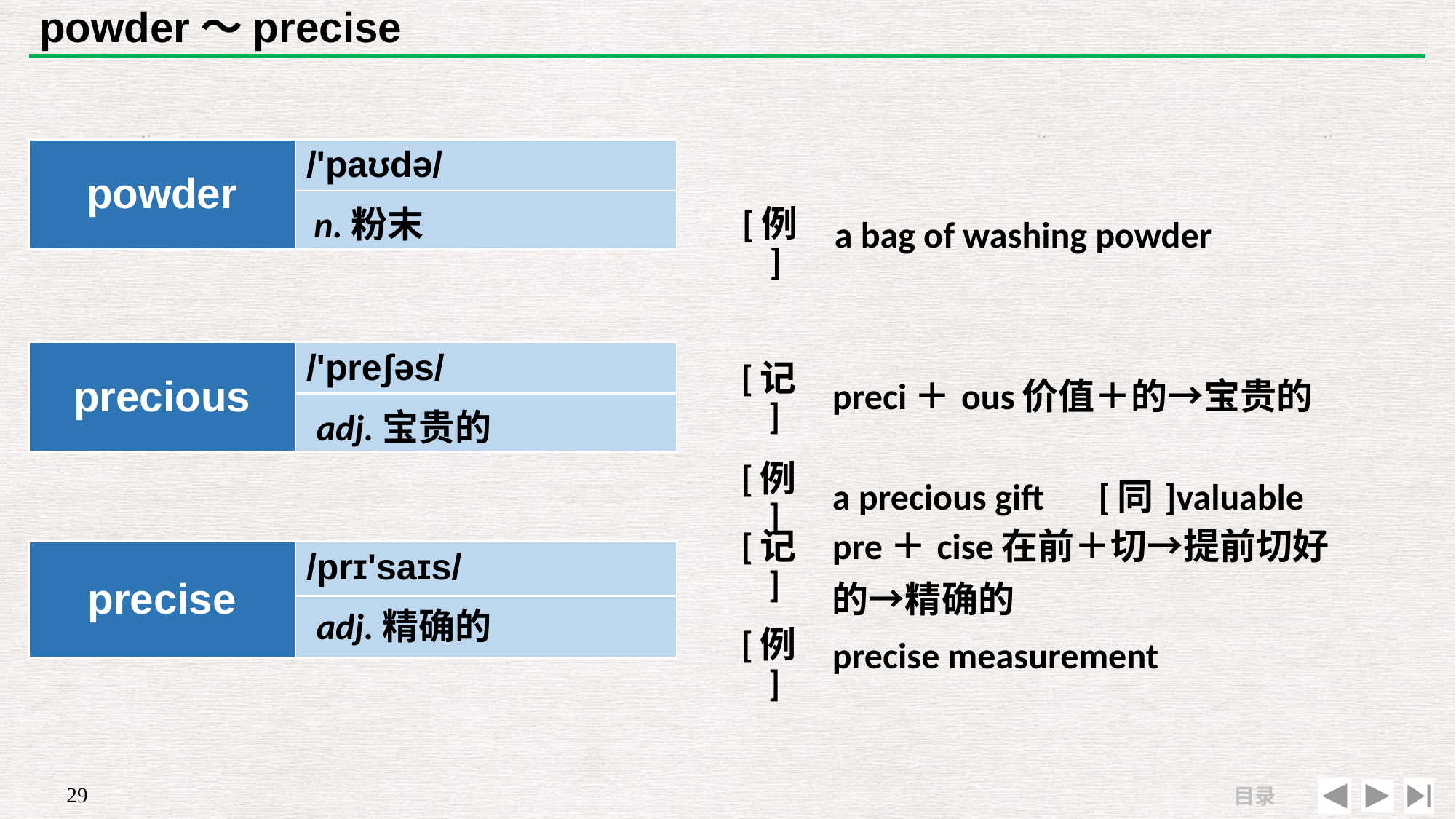

# powder～precise

| powder | /'paʊdə/ |
| --- | --- |
|  |  |
|  |  |
| --- | --- |
| [例] | a bag of washing powder |
n.粉末
| precious | /'preʃəs/ |
| --- | --- |
|  |  |
| [记] | preci＋ous价值＋的→宝贵的 |
| --- | --- |
| [例] | a precious gift　[同]valuable |
adj.宝贵的
| [记] | pre＋cise在前＋切→提前切好的→精确的 |
| --- | --- |
| [例] | precise measurement |
| precise | /prɪ'saɪs/ |
| --- | --- |
|  |  |
adj.精确的